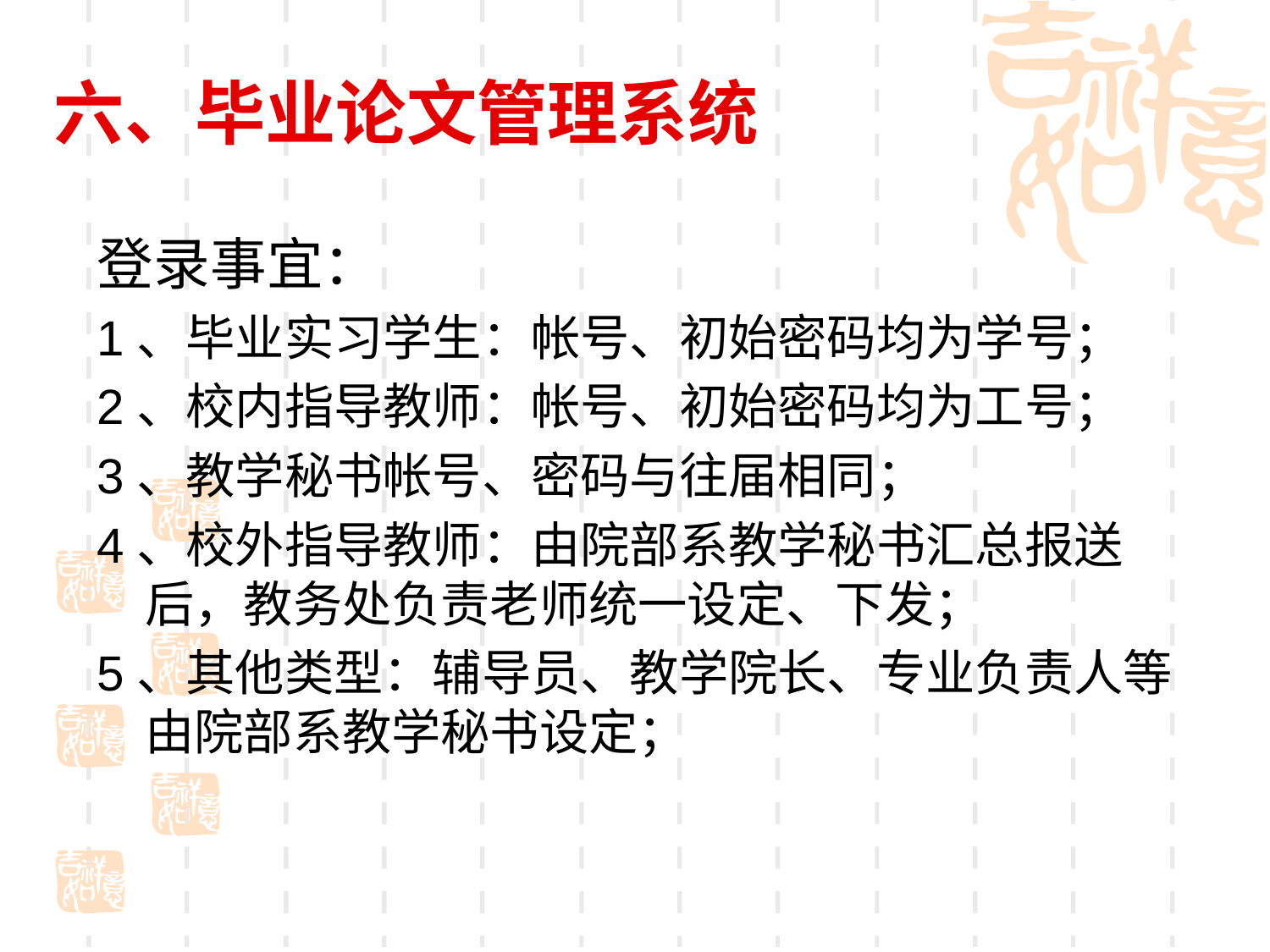

# 六、毕业论文管理系统
登录事宜：
1、毕业实习学生：帐号、初始密码均为学号；
2、校内指导教师：帐号、初始密码均为工号；
3、教学秘书帐号、密码与往届相同；
4、校外指导教师：由院部系教学秘书汇总报送后，教务处负责老师统一设定、下发；
5、其他类型：辅导员、教学院长、专业负责人等由院部系教学秘书设定；